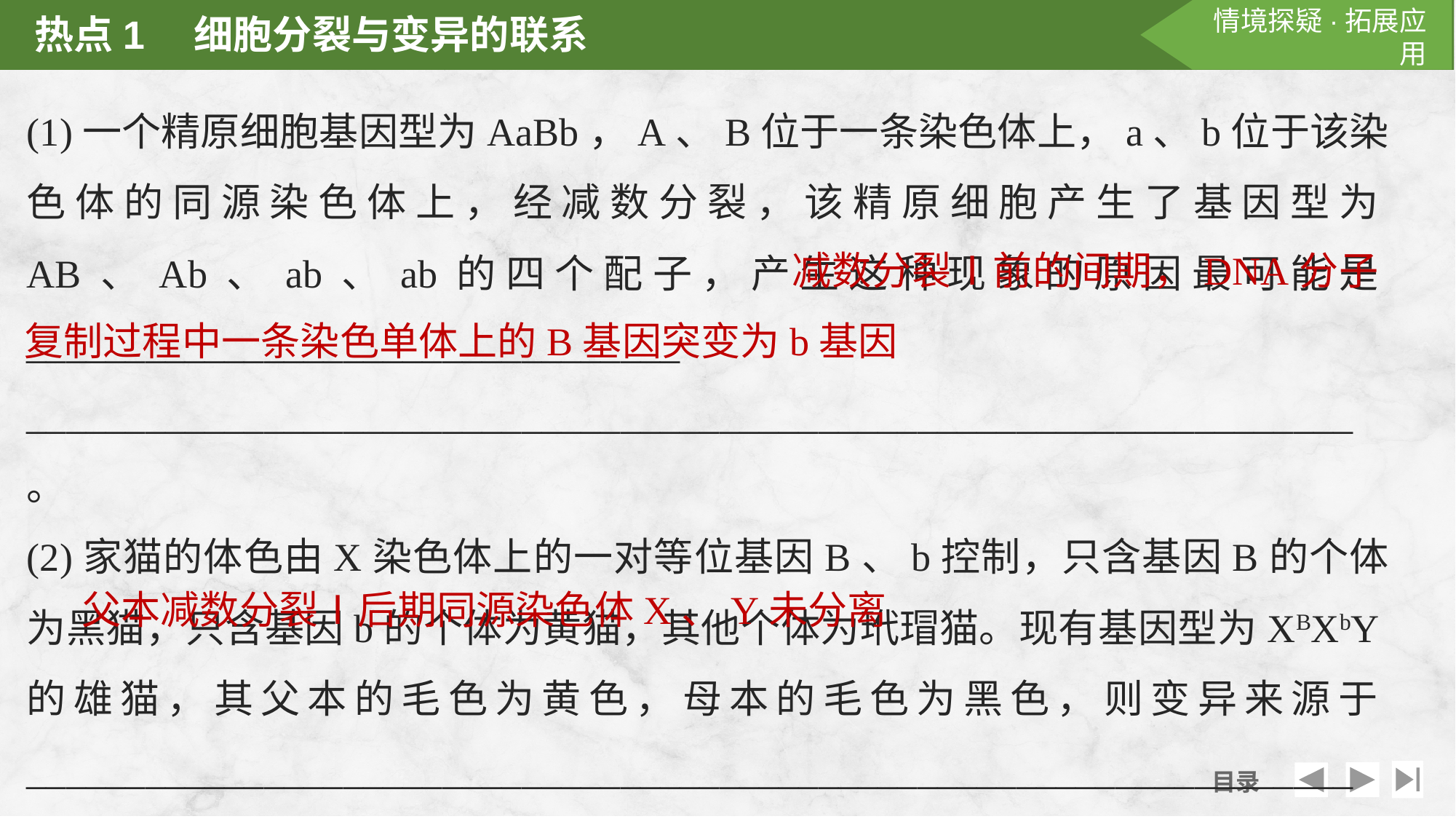

(1)一个精原细胞基因型为AaBb，A、B位于一条染色体上，a、b位于该染色体的同源染色体上，经减数分裂，该精原细胞产生了基因型为AB、Ab、ab、ab的四个配子，产生这种现象的原因最可能是_________________________________
___________________________________________________________________。
(2)家猫的体色由X染色体上的一对等位基因B、b控制，只含基因B的个体为黑猫，只含基因b的个体为黄猫，其他个体为玳瑁猫。现有基因型为XBXbY的雄猫，其父本的毛色为黄色，母本的毛色为黑色，则变异来源于___________________________________________________________________。
					减数分裂Ⅰ前的间期，DNA分子复制过程中一条染色单体上的B基因突变为b基因
父本减数分裂Ⅰ后期同源染色体X、Y未分离